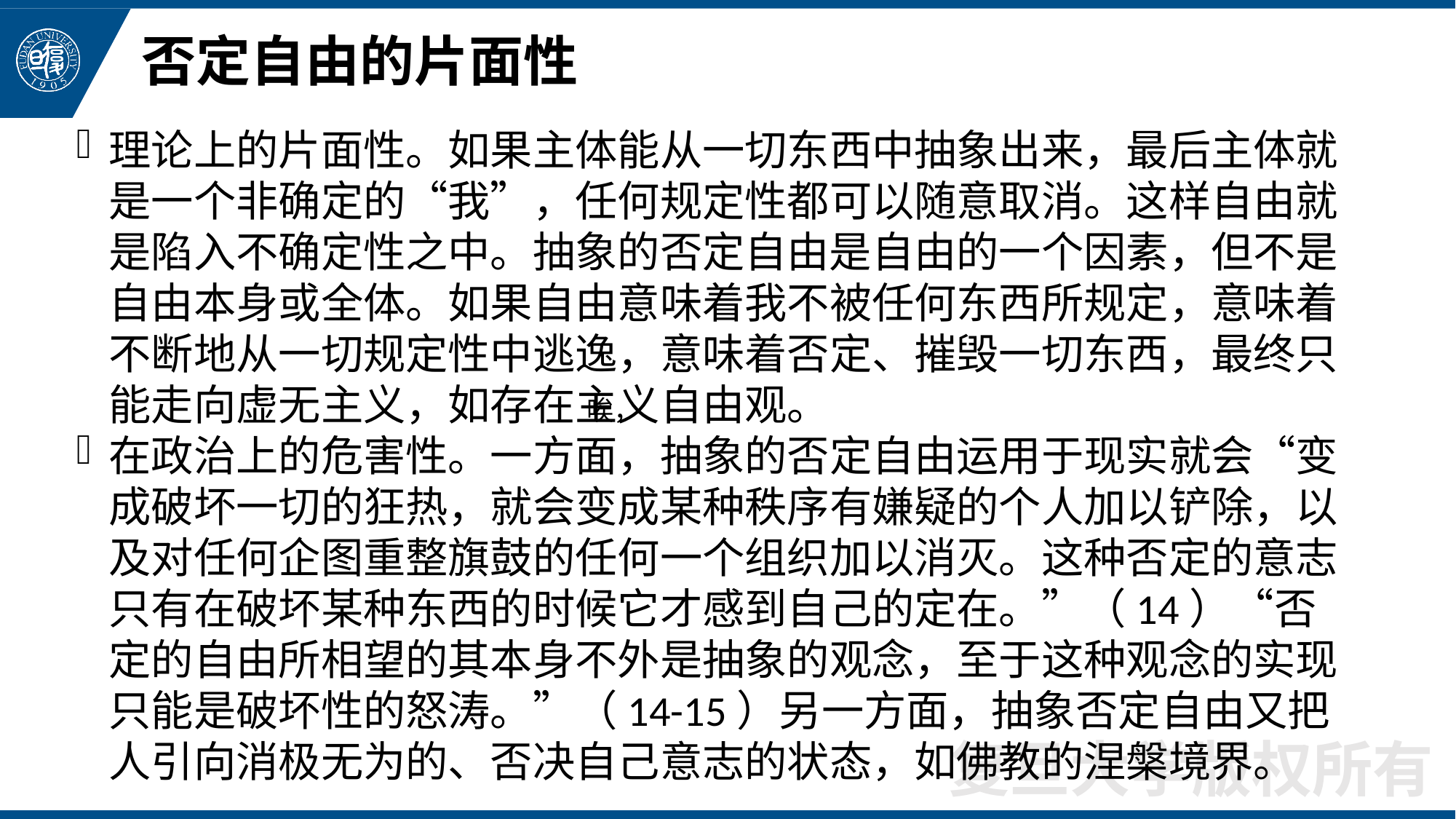

# 否定自由的片面性
理论上的片面性。如果主体能从一切东西中抽象出来，最后主体就是一个非确定的“我”，任何规定性都可以随意取消。这样自由就是陷入不确定性之中。抽象的否定自由是自由的一个因素，但不是自由本身或全体。如果自由意味着我不被任何东西所规定，意味着不断地从一切规定性中逃逸，意味着否定、摧毁一切东西，最终只能走向虚无主义，如存在主义自由观。
在政治上的危害性。一方面，抽象的否定自由运用于现实就会“变成破坏一切的狂热，就会变成某种秩序有嫌疑的个人加以铲除，以及对任何企图重整旗鼓的任何一个组织加以消灭。这种否定的意志只有在破坏某种东西的时候它才感到自己的定在。”（14）“否定的自由所相望的其本身不外是抽象的观念，至于这种观念的实现只能是破坏性的怒涛。”（14-15）另一方面，抽象否定自由又把人引向消极无为的、否决自己意志的状态，如佛教的涅槃境界。
唉，